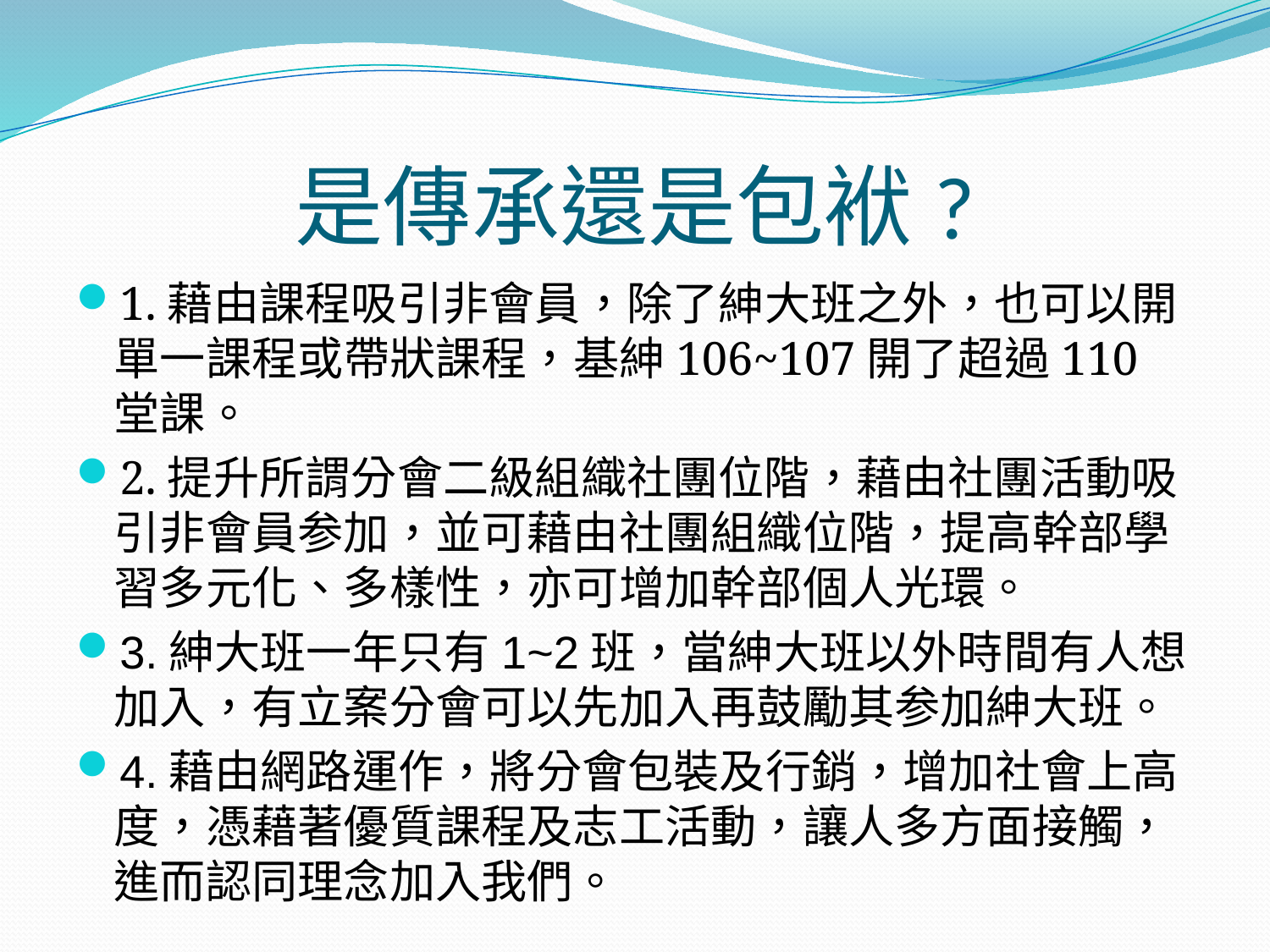

# 是傳承還是包袱?
1.藉由課程吸引非會員，除了紳大班之外，也可以開單一課程或帶狀課程，基紳106~107開了超過110堂課。
2.提升所謂分會二級組織社團位階，藉由社團活動吸引非會員参加，並可藉由社團組織位階，提高幹部學習多元化、多樣性，亦可增加幹部個人光環。
3.紳大班一年只有1~2班，當紳大班以外時間有人想加入，有立案分會可以先加入再鼓勵其参加紳大班。
4.藉由網路運作，將分會包裝及行銷，增加社會上高度，憑藉著優質課程及志工活動，讓人多方面接觸，進而認同理念加入我們。